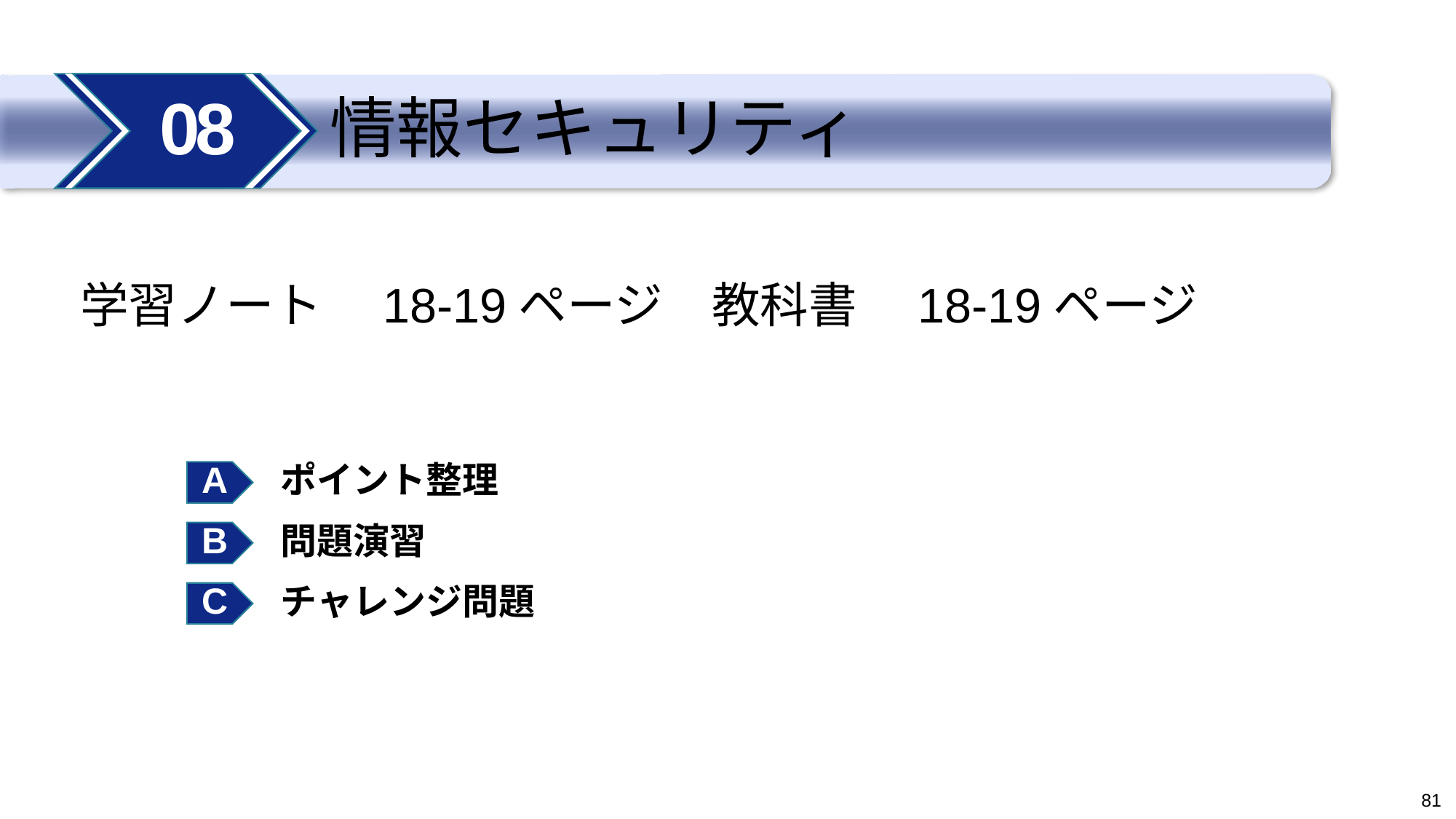

08
# 情報セキュリティ
学習ノート　18-19ページ　教科書　18-19ページ
ポイント整理
問題演習
チャレンジ問題
81